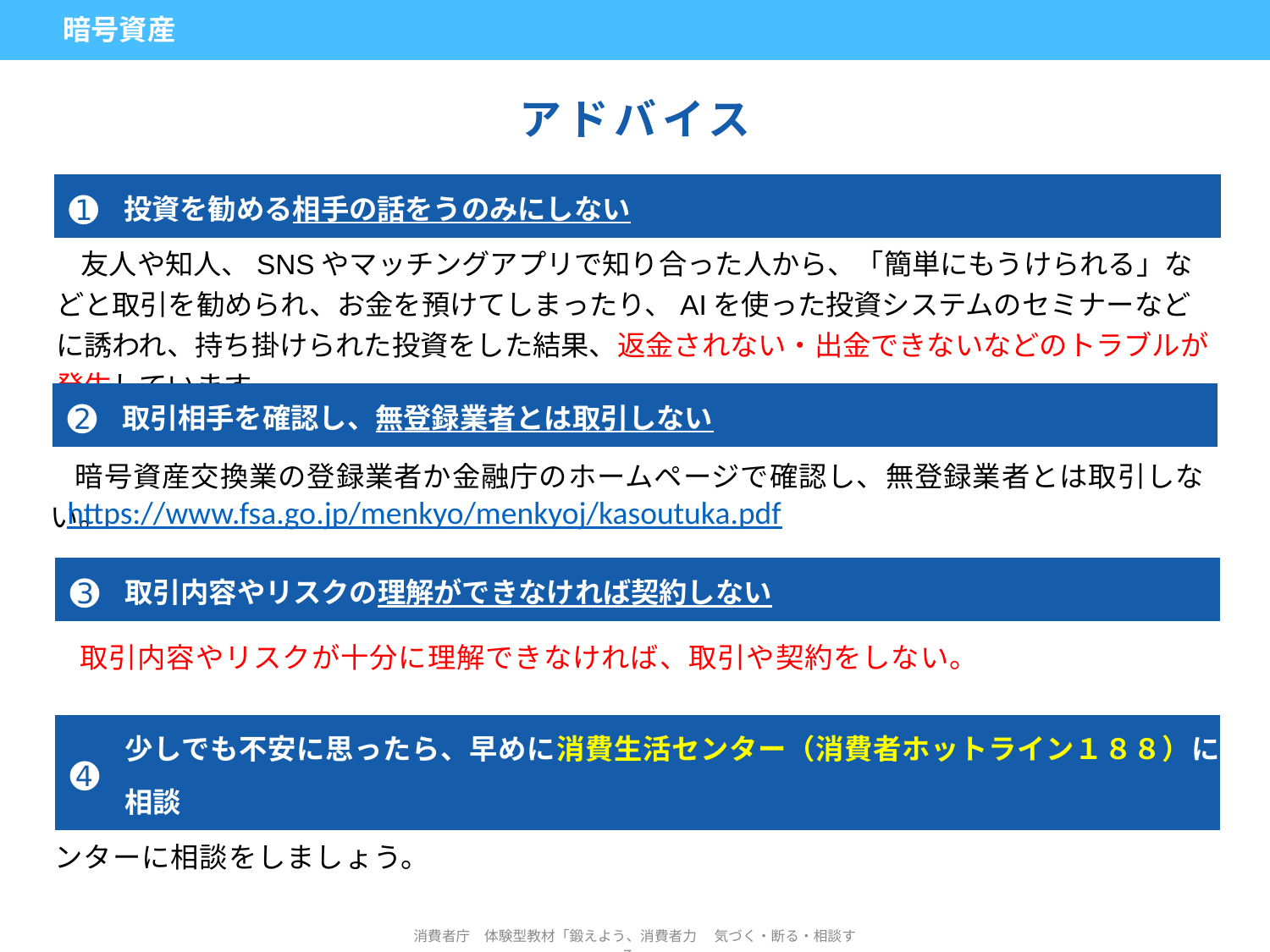

| 暗号資産 |  |
| --- | --- |
アドバイス
| ➊ | 投資を勧める相手の話をうのみにしない |
| --- | --- |
友人や知人、SNSやマッチングアプリで知り合った人から、「簡単にもうけられる」などと取引を勧められ、お金を預けてしまったり、AIを使った投資システムのセミナーなどに誘われ、持ち掛けられた投資をした結果、返金されない・出金できないなどのトラブルが発生しています。
| ➋ | 取引相手を確認し、無登録業者とは取引しない |
| --- | --- |
暗号資産交換業の登録業者か金融庁のホームページで確認し、無登録業者とは取引しない。
https://www.fsa.go.jp/menkyo/menkyoj/kasoutuka.pdf

| ➌ | 取引内容やリスクの理解ができなければ契約しない |
| --- | --- |
取引内容やリスクが十分に理解できなければ、取引や契約をしない。
| ➍ | 少しでも不安に思ったら、早めに消費生活センター（消費者ホットライン１８８）に相談 |
| --- | --- |
勧誘や契約で不安に思った場合やトラブルに遭ってしまった場合は、身近な消費生活センターに相談をしましょう。